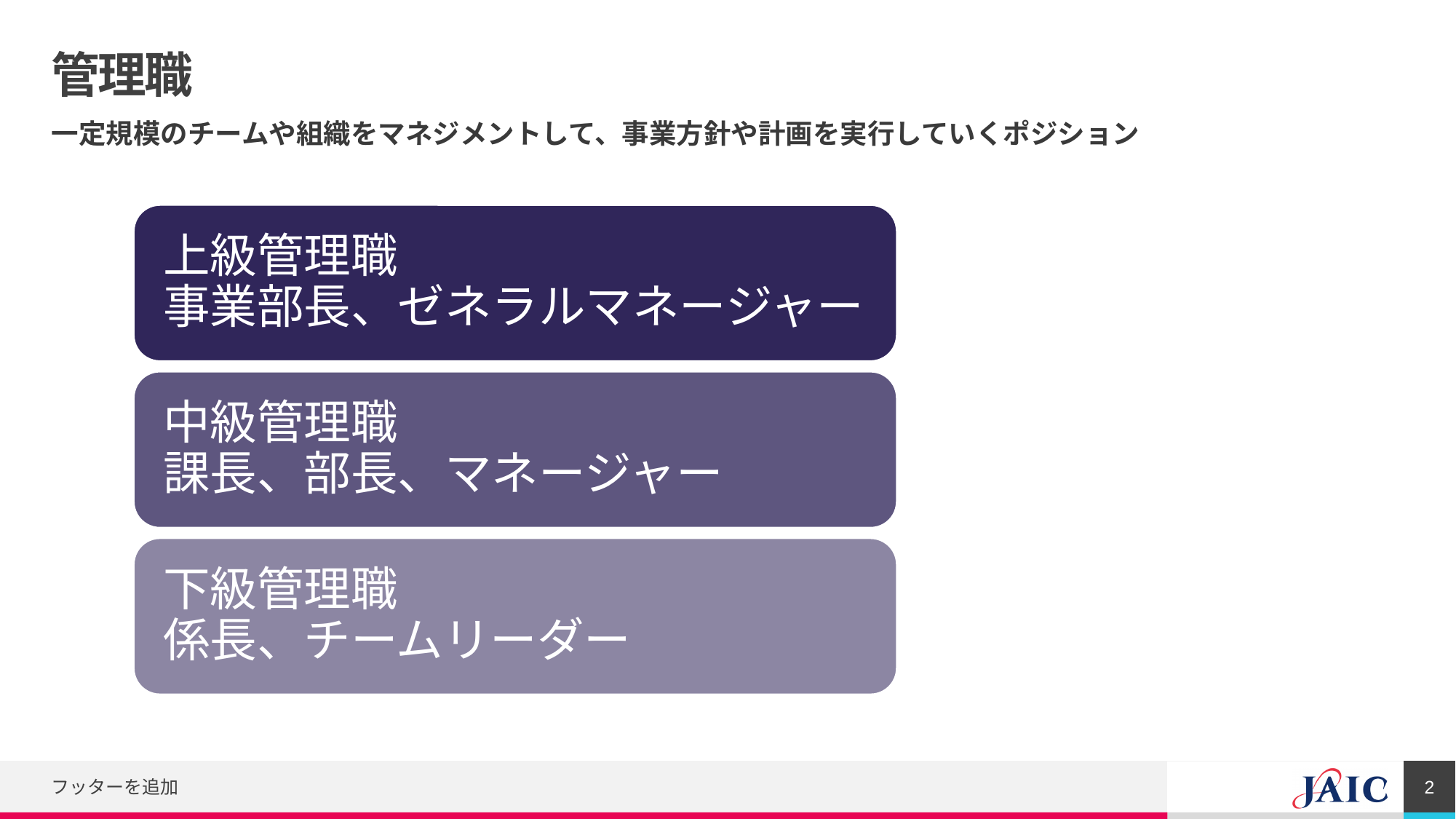

# 管理職
一定規模のチームや組織をマネジメントして、事業方針や計画を実行していくポジション

上級管理職　
事業部長、ゼネラルマネージャー
中級管理職
課長、部長、マネージャー
下級管理職
係長、チームリーダー
2
フッターを追加